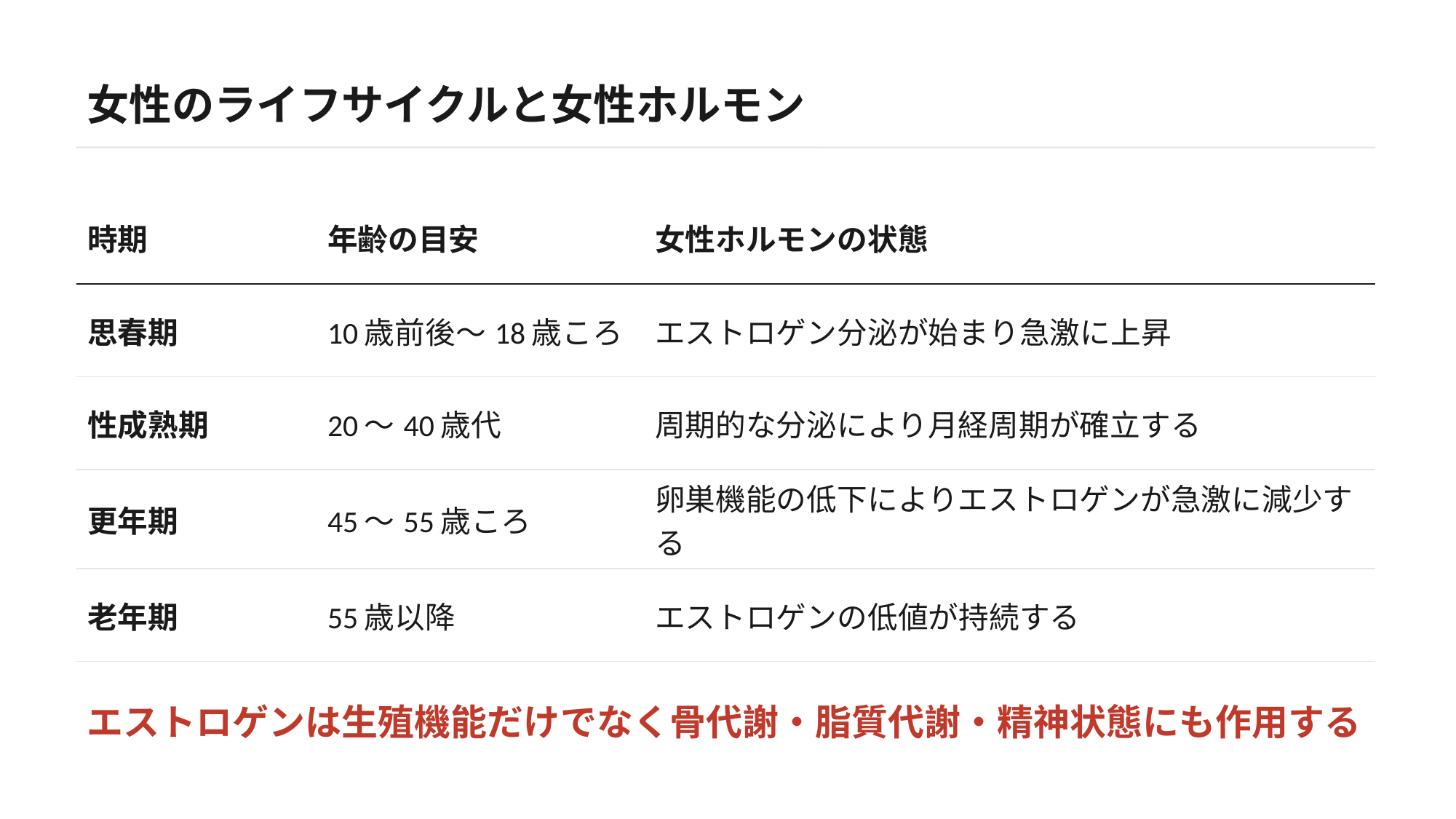

女性のライフサイクルと女性ホルモン

| 時期 | 年齢の目安 | 女性ホルモンの状態 |
| --- | --- | --- |
| 思春期 | 10歳前後〜18歳ころ | エストロゲン分泌が始まり急激に上昇 |
| 性成熟期 | 20〜40歳代 | 周期的な分泌により月経周期が確立する |
| 更年期 | 45〜55歳ころ | 卵巣機能の低下によりエストロゲンが急激に減少する |
| 老年期 | 55歳以降 | エストロゲンの低値が持続する |
エストロゲンは生殖機能だけでなく骨代謝・脂質代謝・精神状態にも作用する